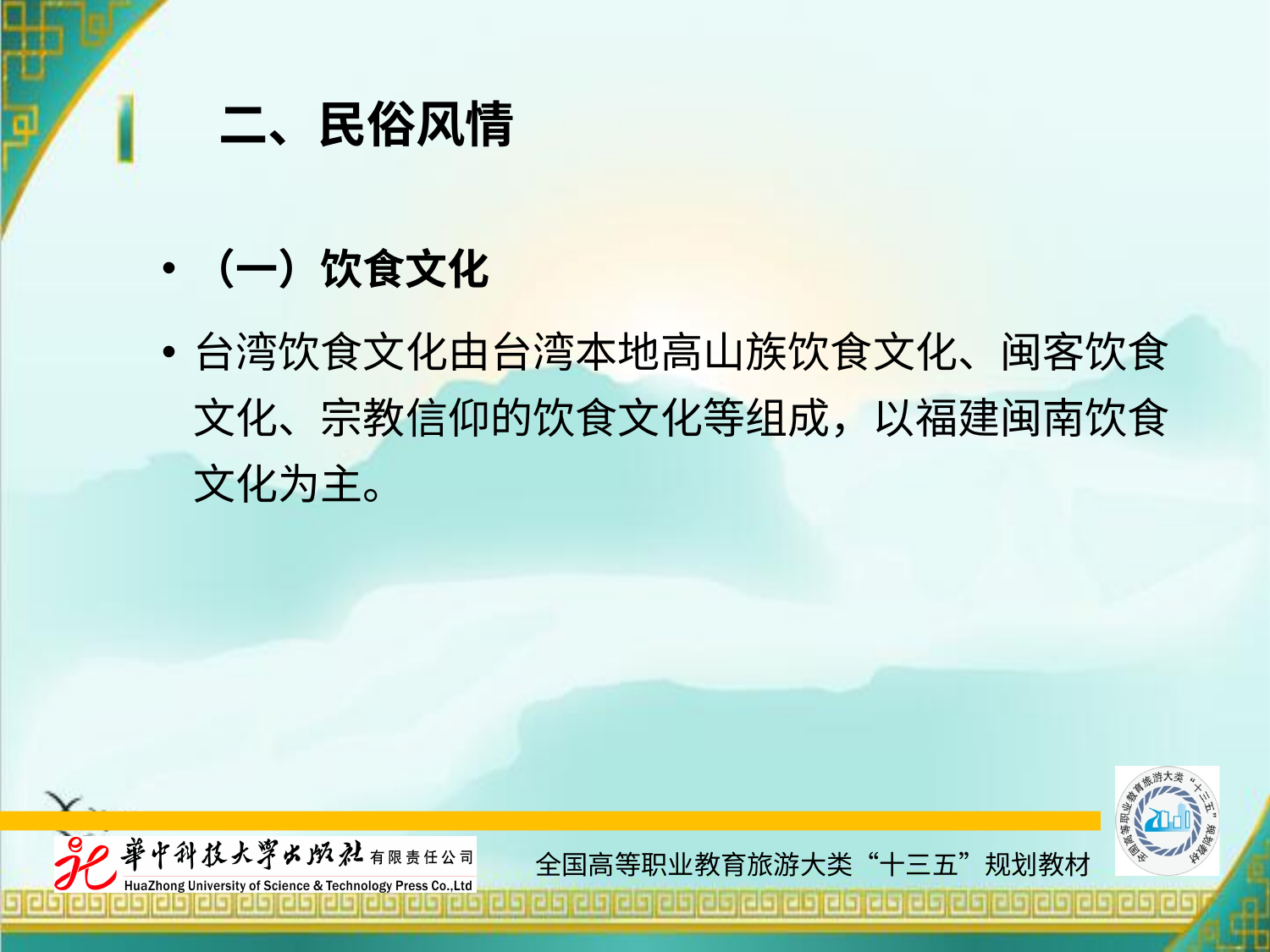

# 二、民俗风情
（一）饮食文化
台湾饮食文化由台湾本地高山族饮食文化、闽客饮食文化、宗教信仰的饮食文化等组成，以福建闽南饮食文化为主。